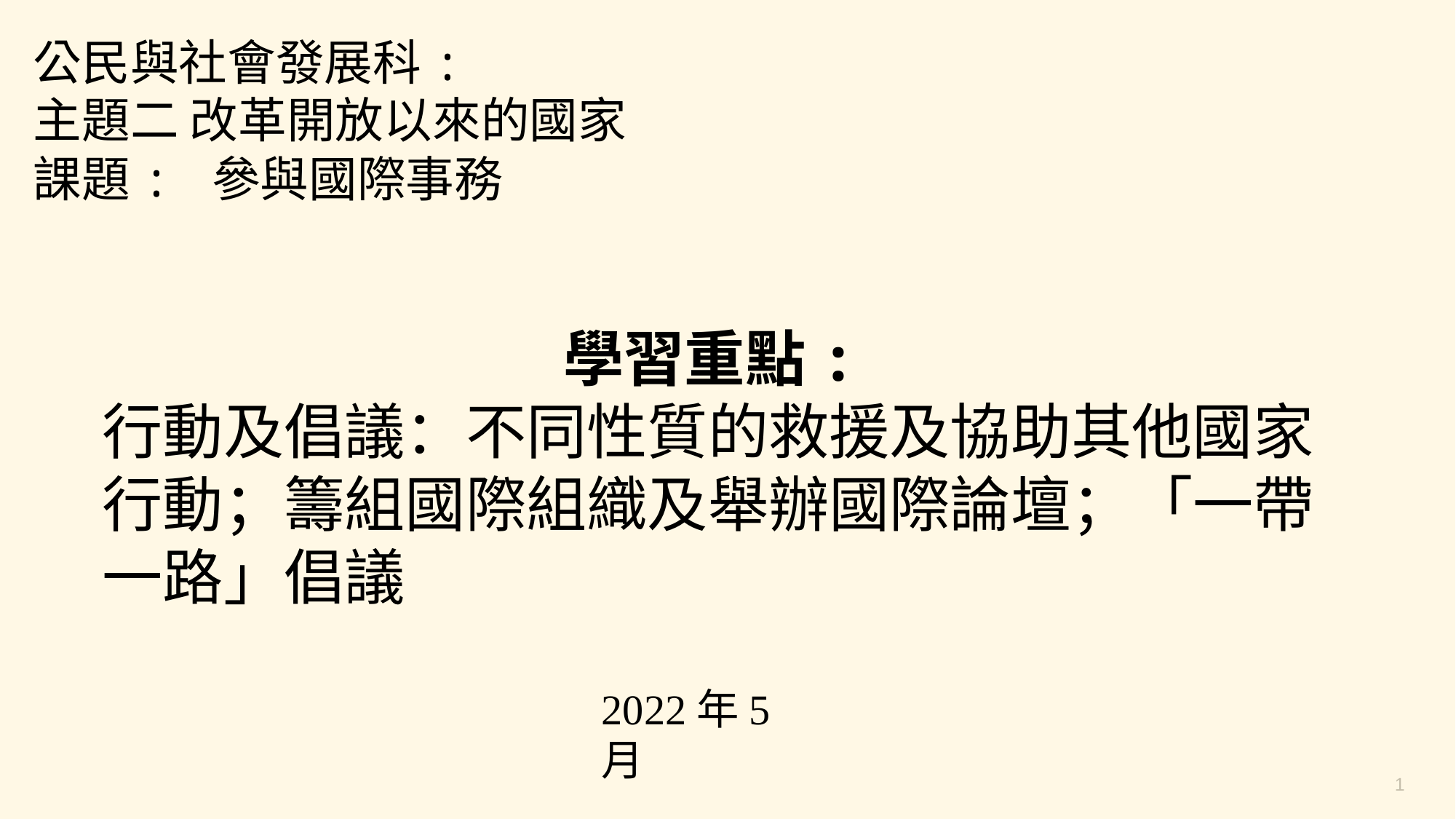

公民與社會發展科:
主題二 改革開放以來的國家
課題: 參與國際事務
學習重點:
行動及倡議：不同性質的救援及協助其他國家行動；籌組國際組織及舉辦國際論壇；「一帶一路」倡議
2022年5月